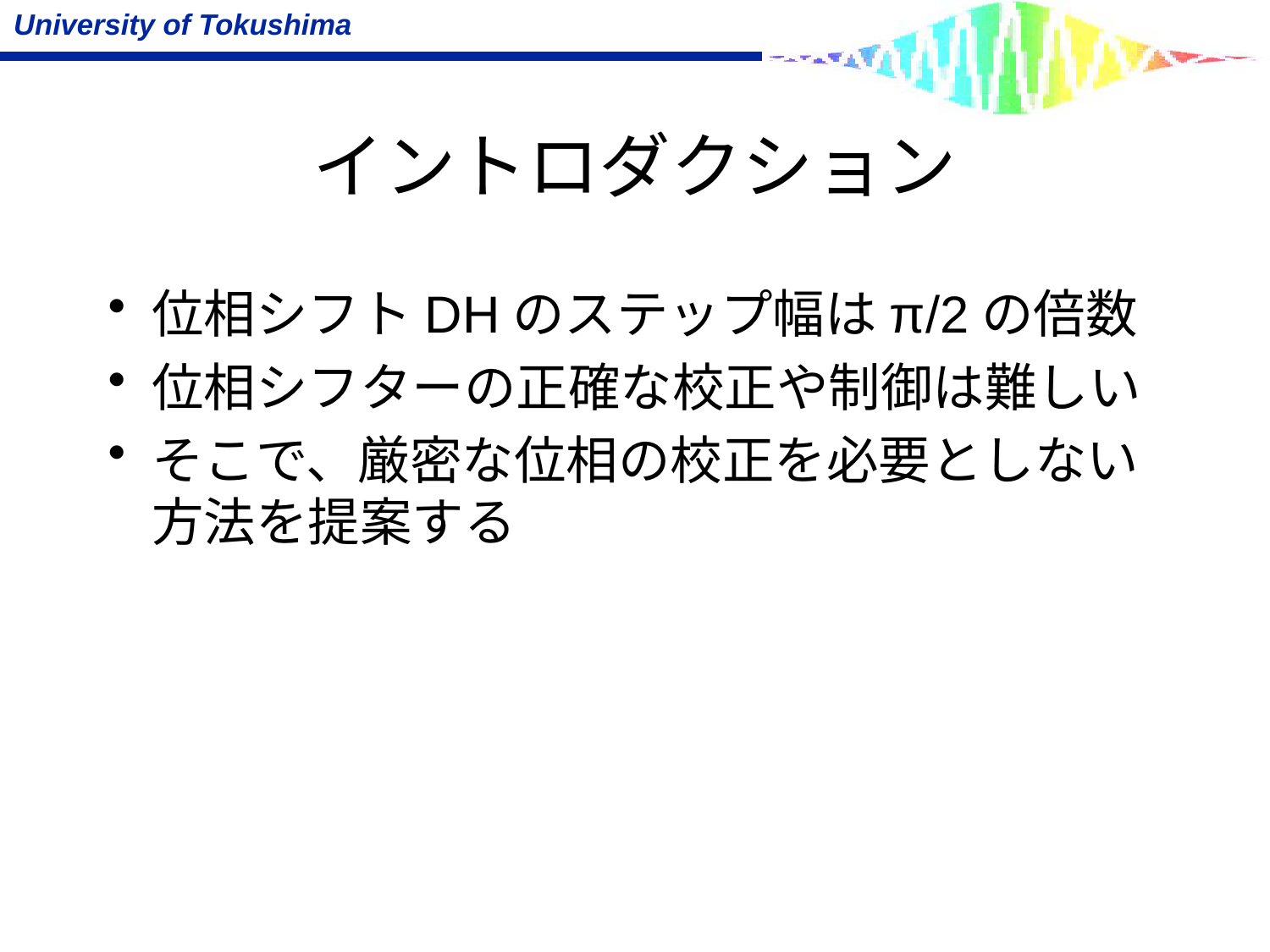

# イントロダクション
位相シフトDHのステップ幅はπ/2の倍数
位相シフターの正確な校正や制御は難しい
そこで、厳密な位相の校正を必要としない方法を提案する